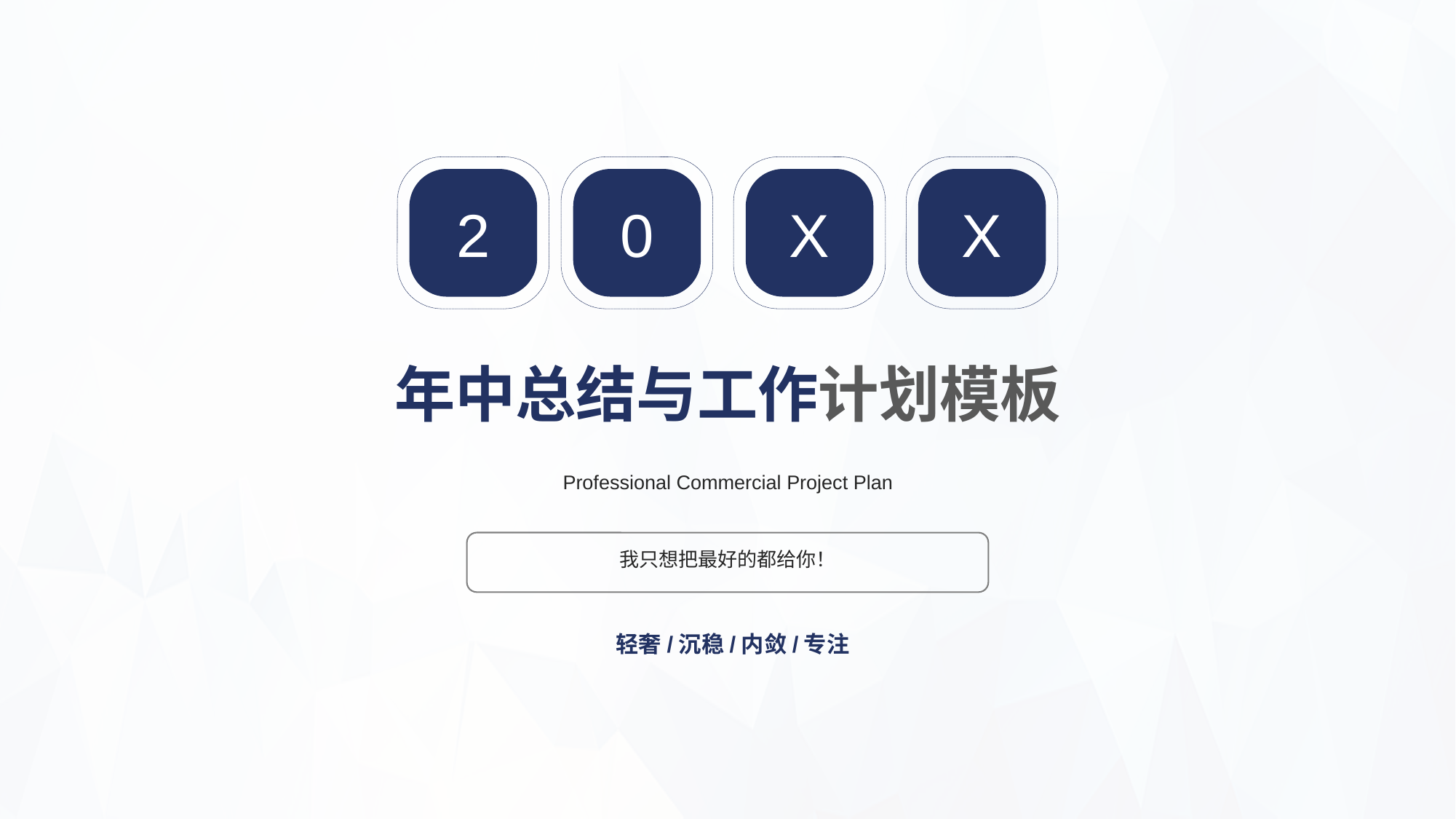

2

0

X

X
年中总结与工作计划模板
Professional Commercial Project Plan

我只想把最好的都给你！
  轻奢/沉稳/内敛/专注